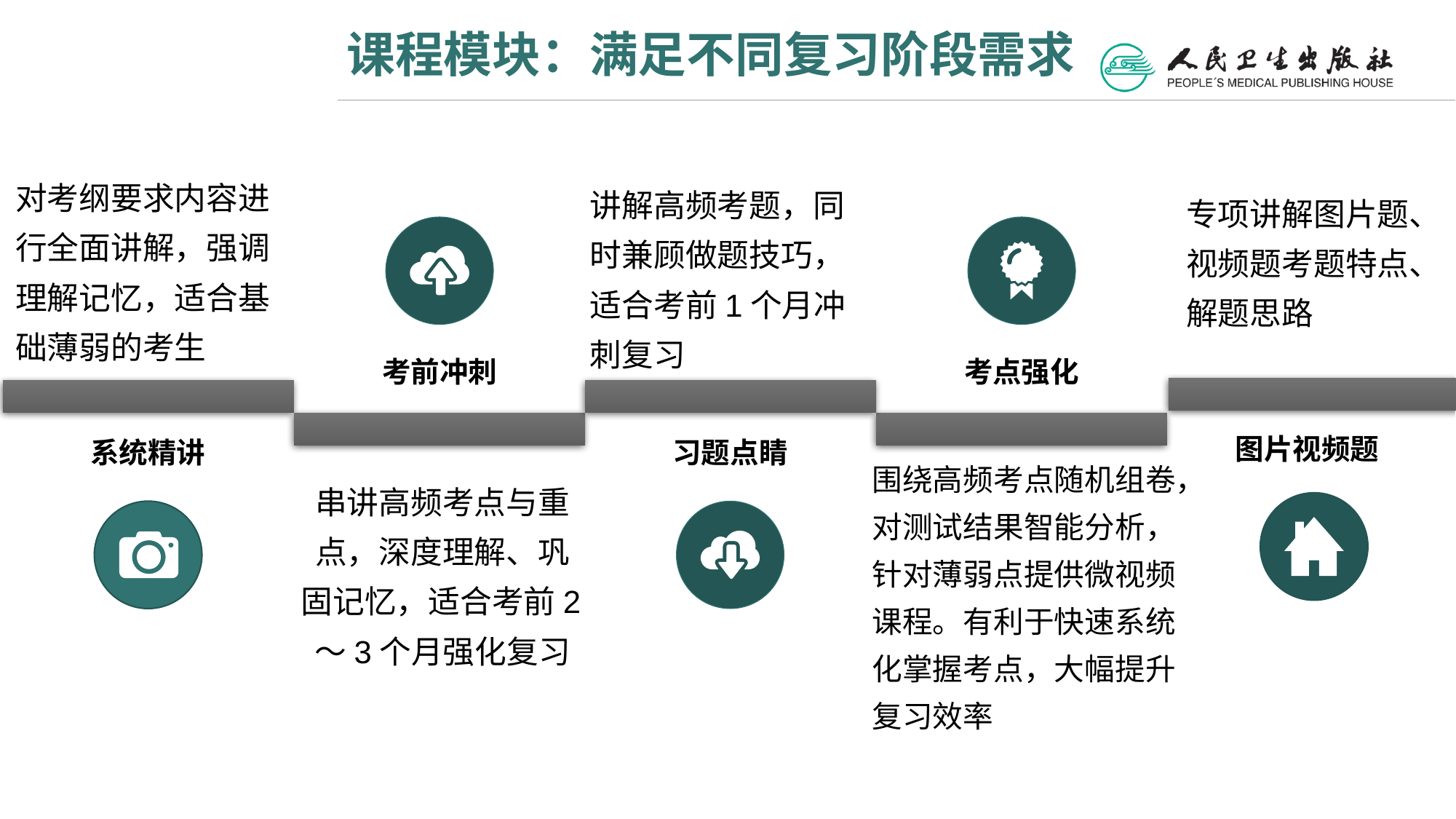

课程模块：满足不同复习阶段需求

对考纲要求内容进行全面讲解，强调理解记忆，适合基础薄弱的考生

系统精讲

讲解高频考题，同时兼顾做题技巧，适合考前1个月冲刺复习

习题点睛

专项讲解图片题、视频题考题特点、解题思路

图片视频题

考前冲刺

串讲高频考点与重点，深度理解、巩固记忆，适合考前2～3个月强化复习

考点强化

围绕高频考点随机组卷，对测试结果智能分析，针对薄弱点提供微视频课程。有利于快速系统化掌握考点，大幅提升复习效率